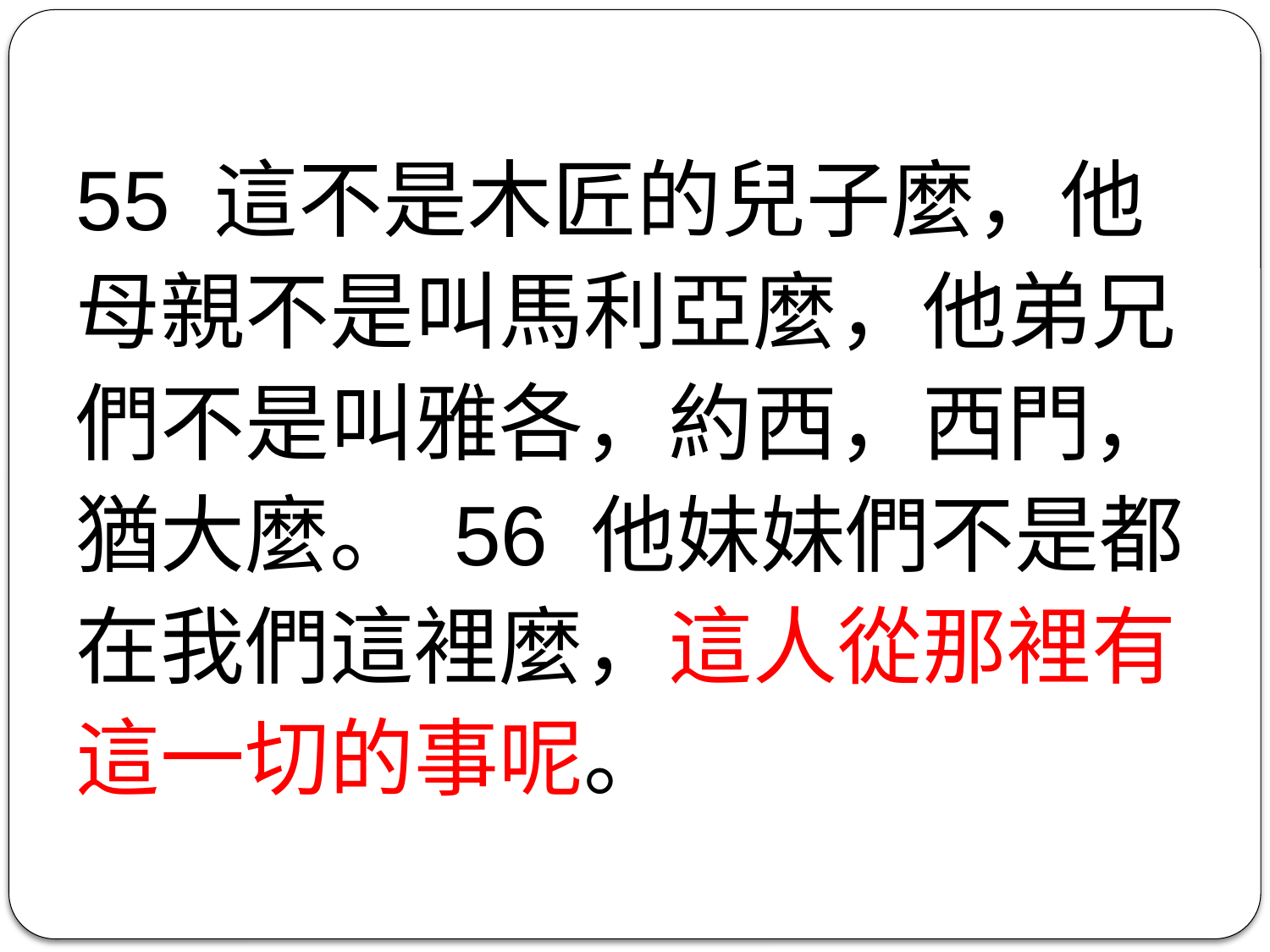

55 這不是木匠的兒子麼，他母親不是叫馬利亞麼，他弟兄們不是叫雅各，約西，西門，猶大麼。 56 他妹妹們不是都在我們這裡麼，這人從那裡有這一切的事呢。